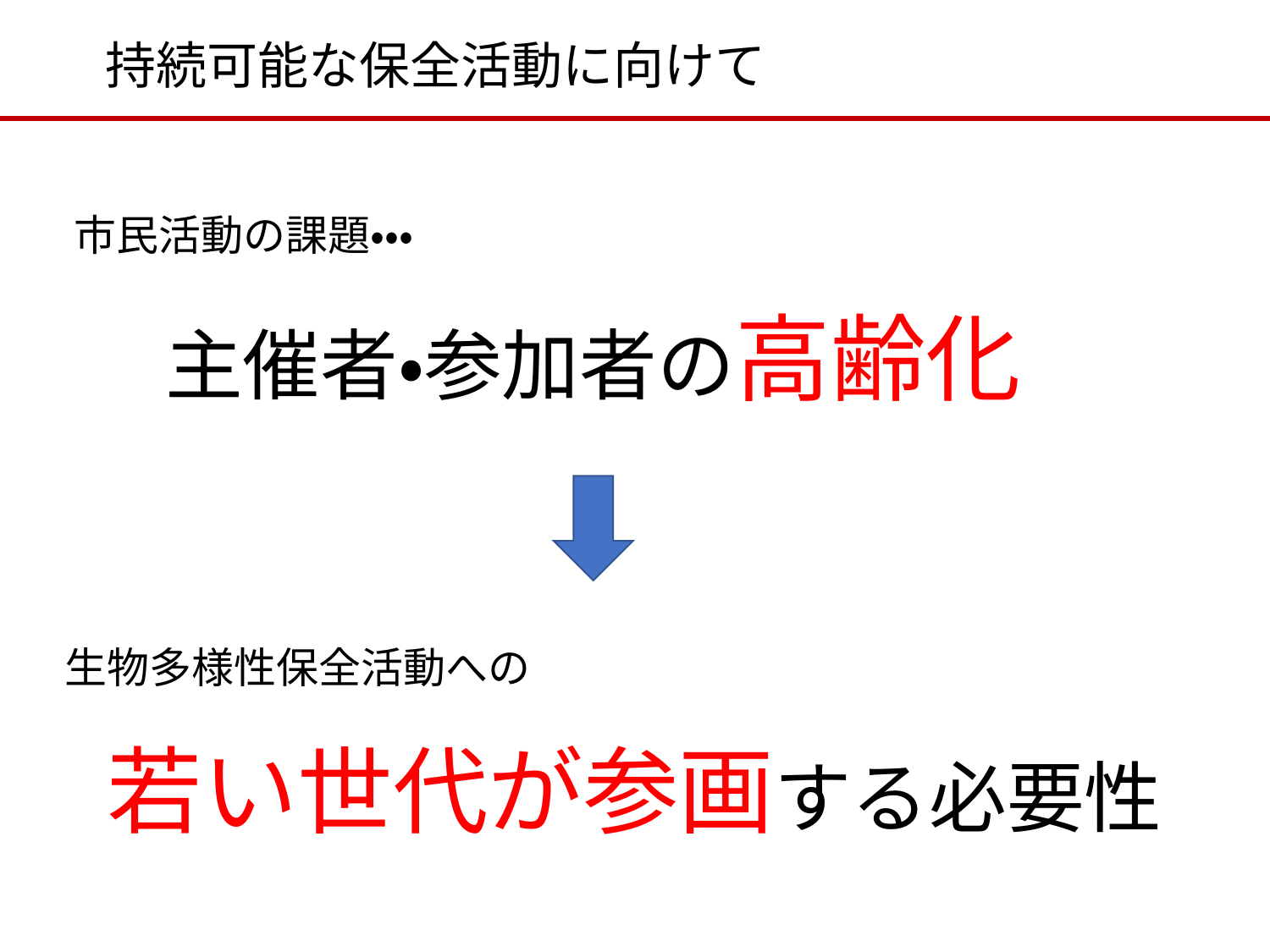

# 持続可能な保全活動に向けて
市民活動の課題・・・
主催者・参加者の高齢化

生物多様性保全活動への
若い世代が参画する必要性